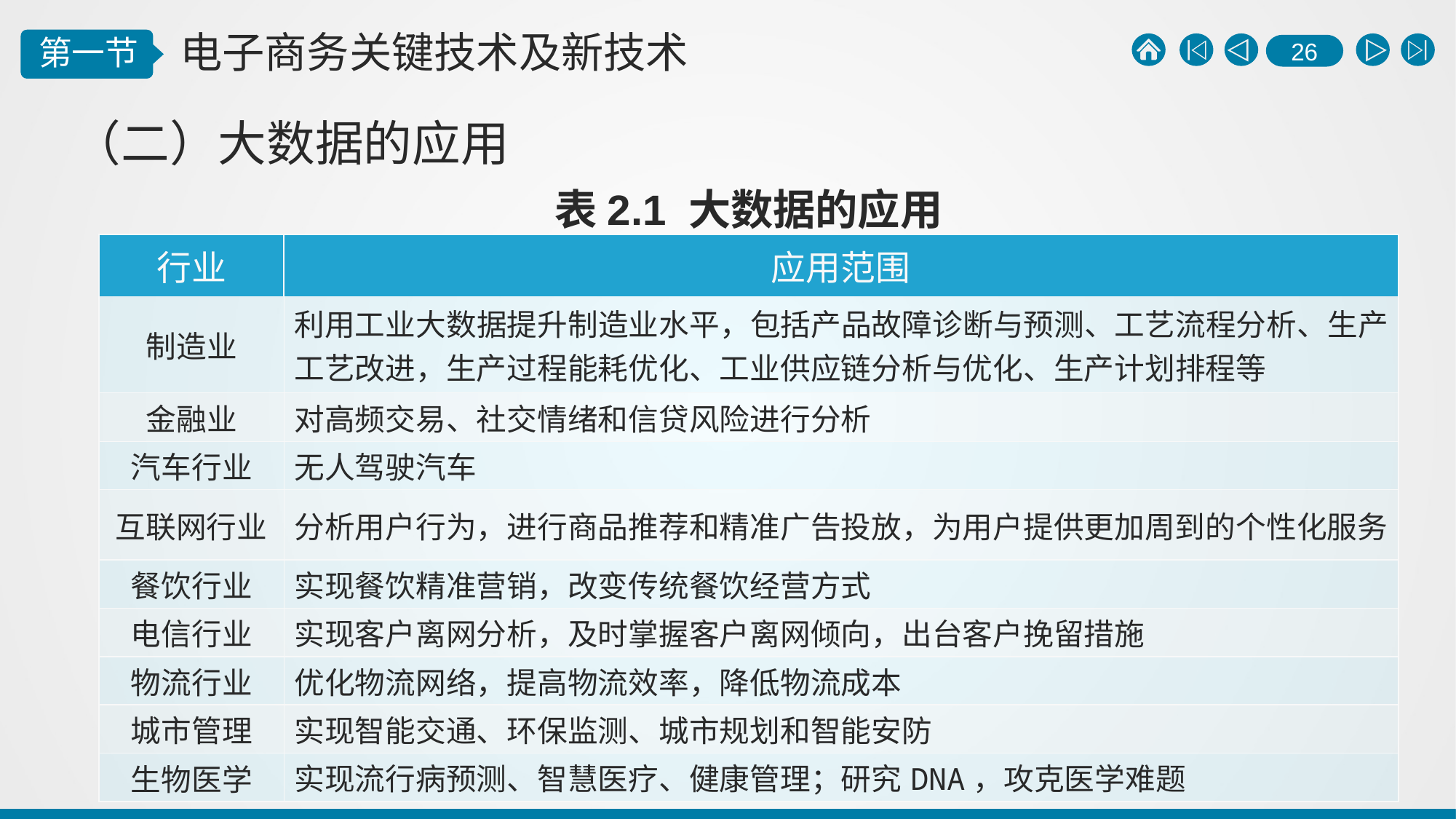

（二）大数据的应用
表2.1 大数据的应用
| 行业 | 应用范围 |
| --- | --- |
| 制造业 | 利用工业大数据提升制造业水平，包括产品故障诊断与预测、工艺流程分析、生产工艺改进，生产过程能耗优化、工业供应链分析与优化、生产计划排程等 |
| 金融业 | 对高频交易、社交情绪和信贷风险进行分析 |
| 汽车行业 | 无人驾驶汽车 |
| 互联网行业 | 分析用户行为，进行商品推荐和精准广告投放，为用户提供更加周到的个性化服务 |
| 餐饮行业 | 实现餐饮精准营销，改变传统餐饮经营方式 |
| 电信行业 | 实现客户离网分析，及时掌握客户离网倾向，出台客户挽留措施 |
| 物流行业 | 优化物流网络，提高物流效率，降低物流成本 |
| 城市管理 | 实现智能交通、环保监测、城市规划和智能安防 |
| 生物医学 | 实现流行病预测、智慧医疗、健康管理；研究DNA，攻克医学难题 |